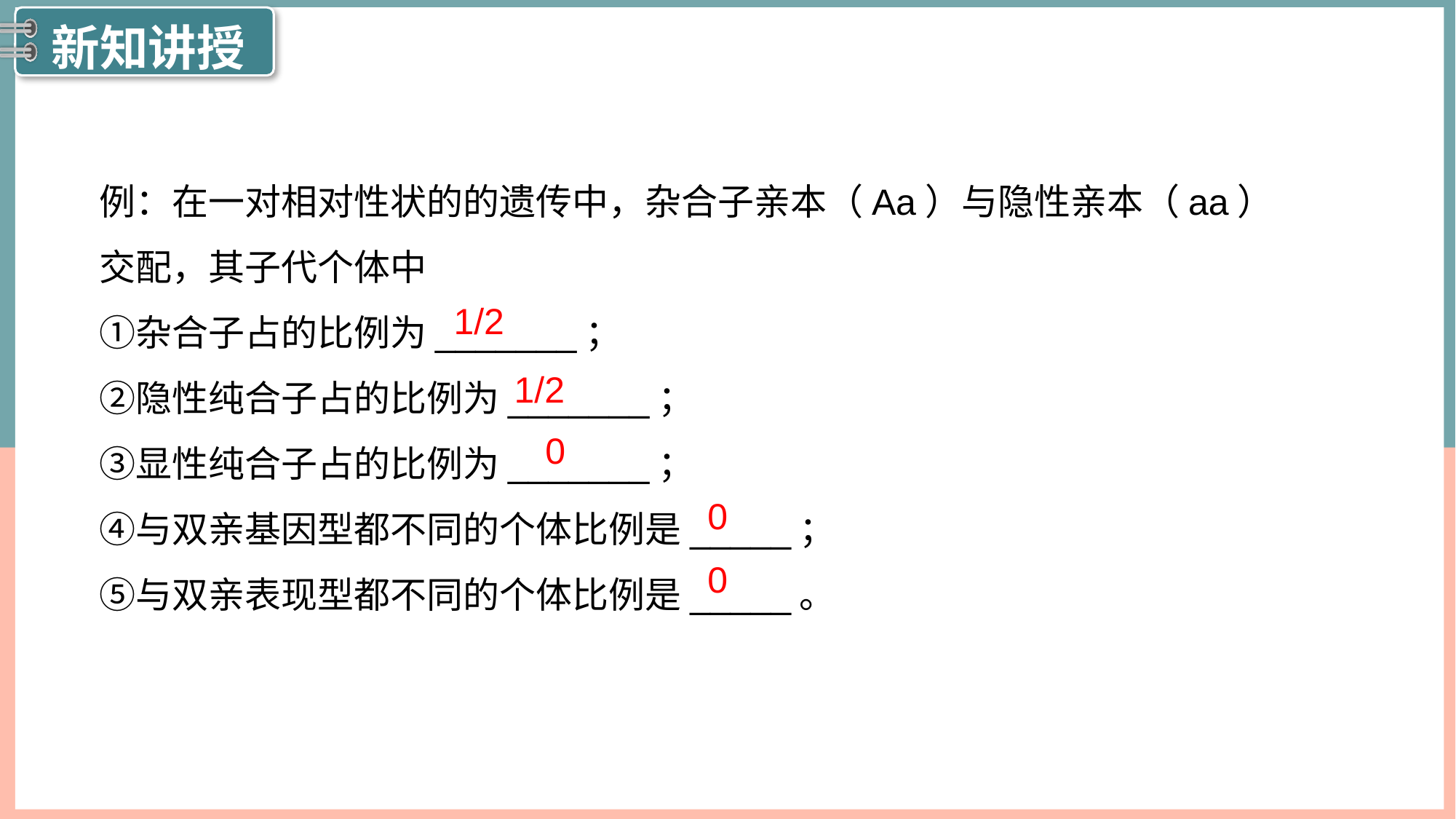

例：在一对相对性状的的遗传中，杂合子亲本（Aa）与隐性亲本（aa）交配，其子代个体中
①杂合子占的比例为_______；
②隐性纯合子占的比例为_______；
③显性纯合子占的比例为_______；
④与双亲基因型都不同的个体比例是_____；
⑤与双亲表现型都不同的个体比例是_____。
1/2
1/2
0
0
0